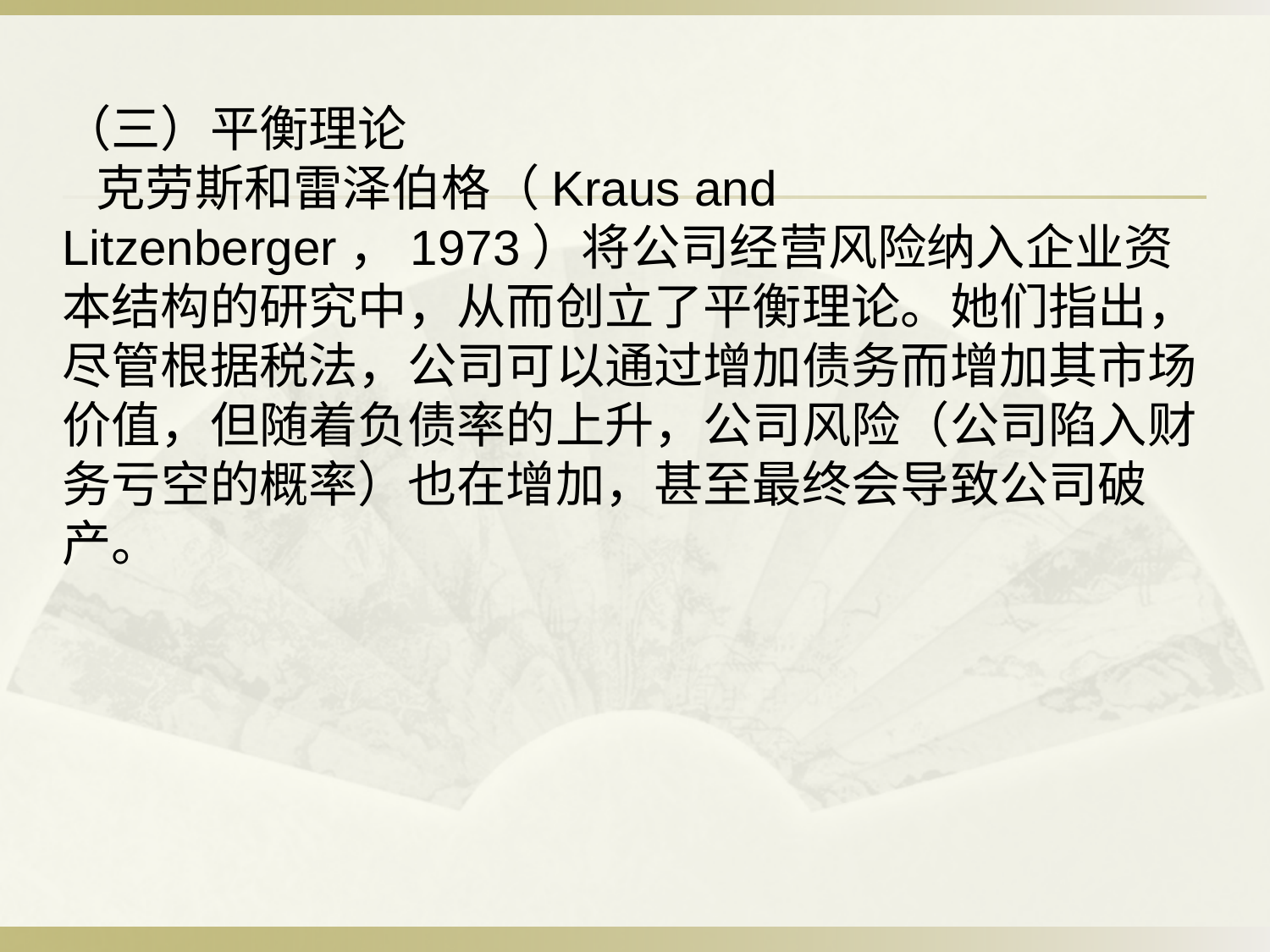

（三）平衡理论
  克劳斯和雷泽伯格（Kraus and Litzenberger，1973）将公司经营风险纳入企业资本结构的研究中，从而创立了平衡理论。她们指出，尽管根据税法，公司可以通过增加债务而增加其市场价值，但随着负债率的上升，公司风险（公司陷入财务亏空的概率）也在增加，甚至最终会导致公司破产。